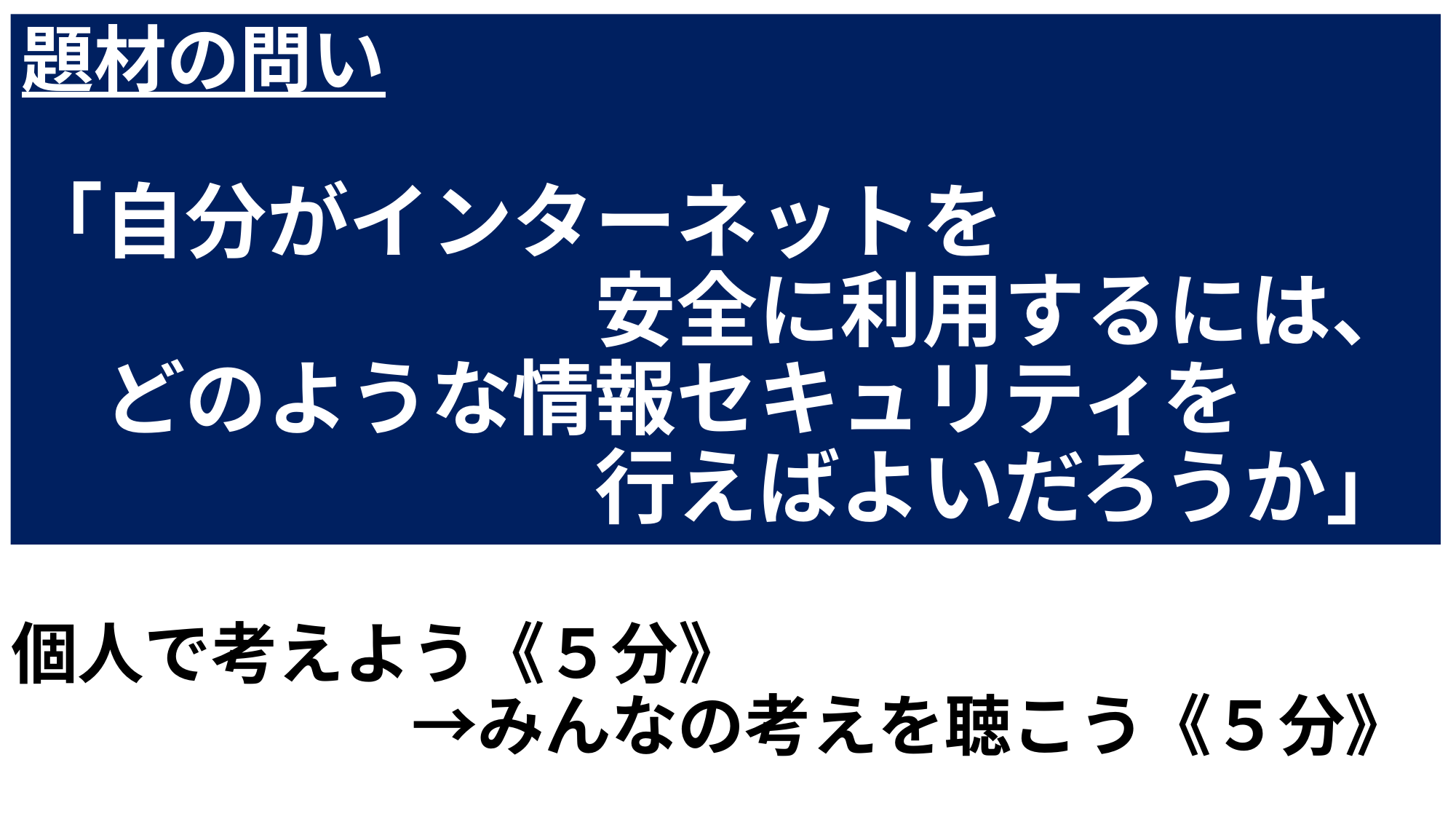

３ これまでの学習を振り返り、
「題材の問い」に対する自分の考えをまとめる
題材の問い
「自分がインターネットを
　　　　　　　安全に利用するには、
　どのような情報セキュリティを
　　　　　　　行えばよいだろうか」
# 個人で考えよう《５分》 　　　　　　→みんなの考えを聴こう《５分》